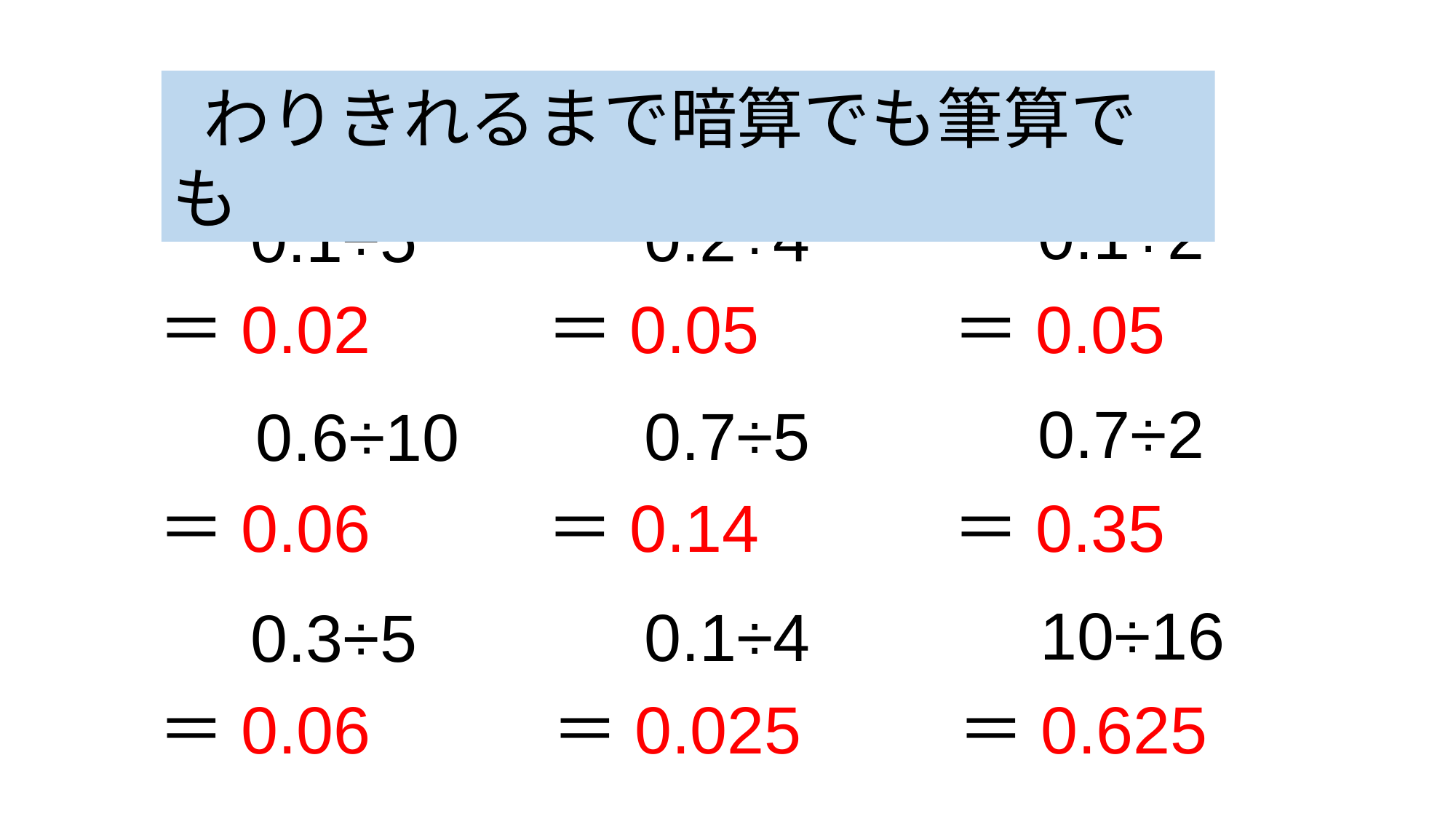

わりきれるまで暗算でも筆算でも
0.1÷2
0.2÷4
0.1÷5
＝0.02
＝0.05
＝0.05
0.7÷2
0.7÷5
0.6÷10
＝0.06
＝0.14
＝0.35
10÷16
0.1÷4
0.3÷5
＝0.06
＝0.025
＝0.625